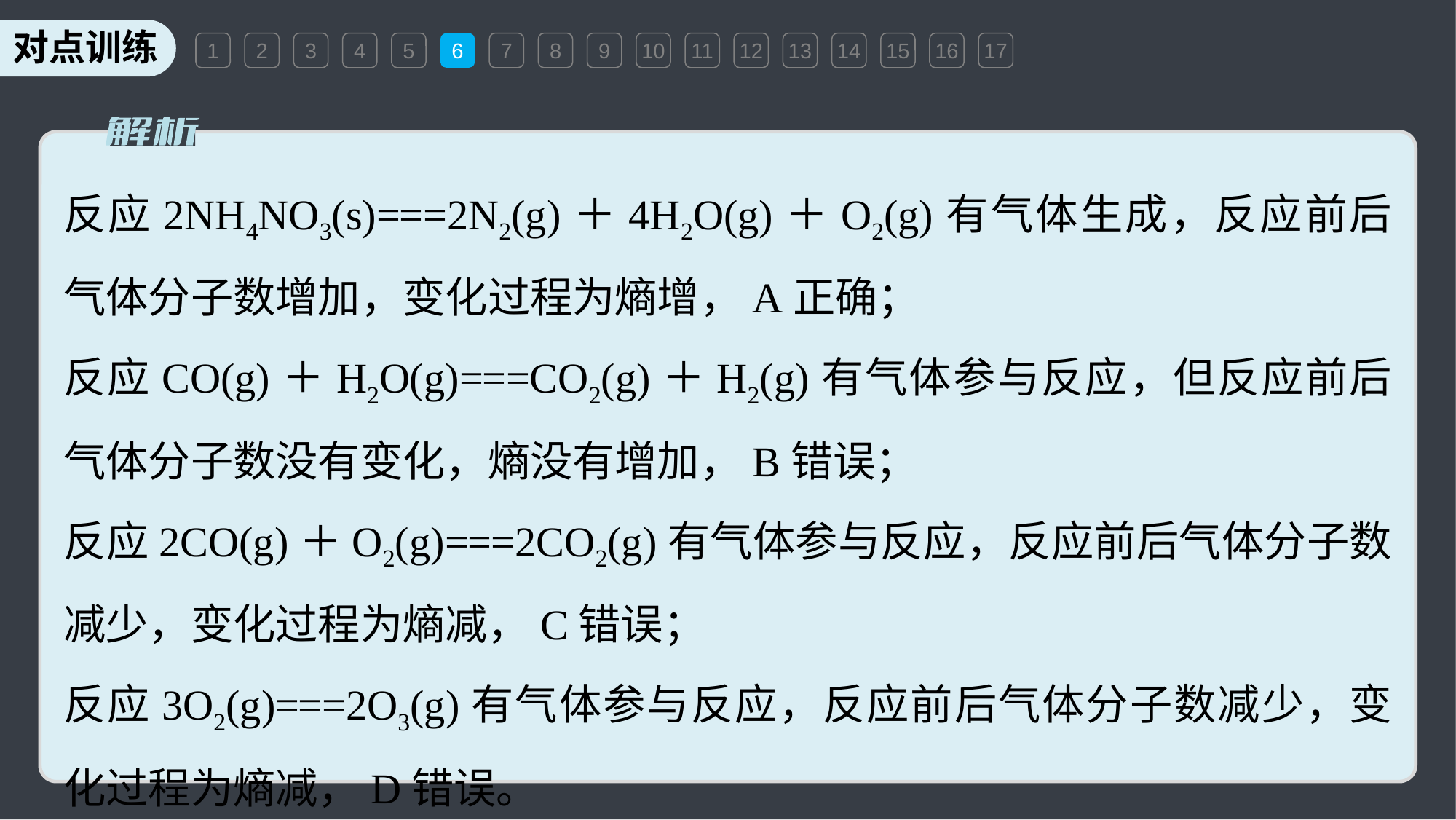

1
2
3
4
5
6
7
8
9
10
11
12
13
14
15
16
17

反应2NH4NO3(s)===2N2(g)＋4H2O(g)＋O2(g)有气体生成，反应前后气体分子数增加，变化过程为熵增，A正确；
反应CO(g)＋H2O(g)===CO2(g)＋H2(g)有气体参与反应，但反应前后气体分子数没有变化，熵没有增加，B错误；
反应2CO(g)＋O2(g)===2CO2(g)有气体参与反应，反应前后气体分子数减少，变化过程为熵减，C错误；
反应3O2(g)===2O3(g)有气体参与反应，反应前后气体分子数减少，变化过程为熵减，D错误。